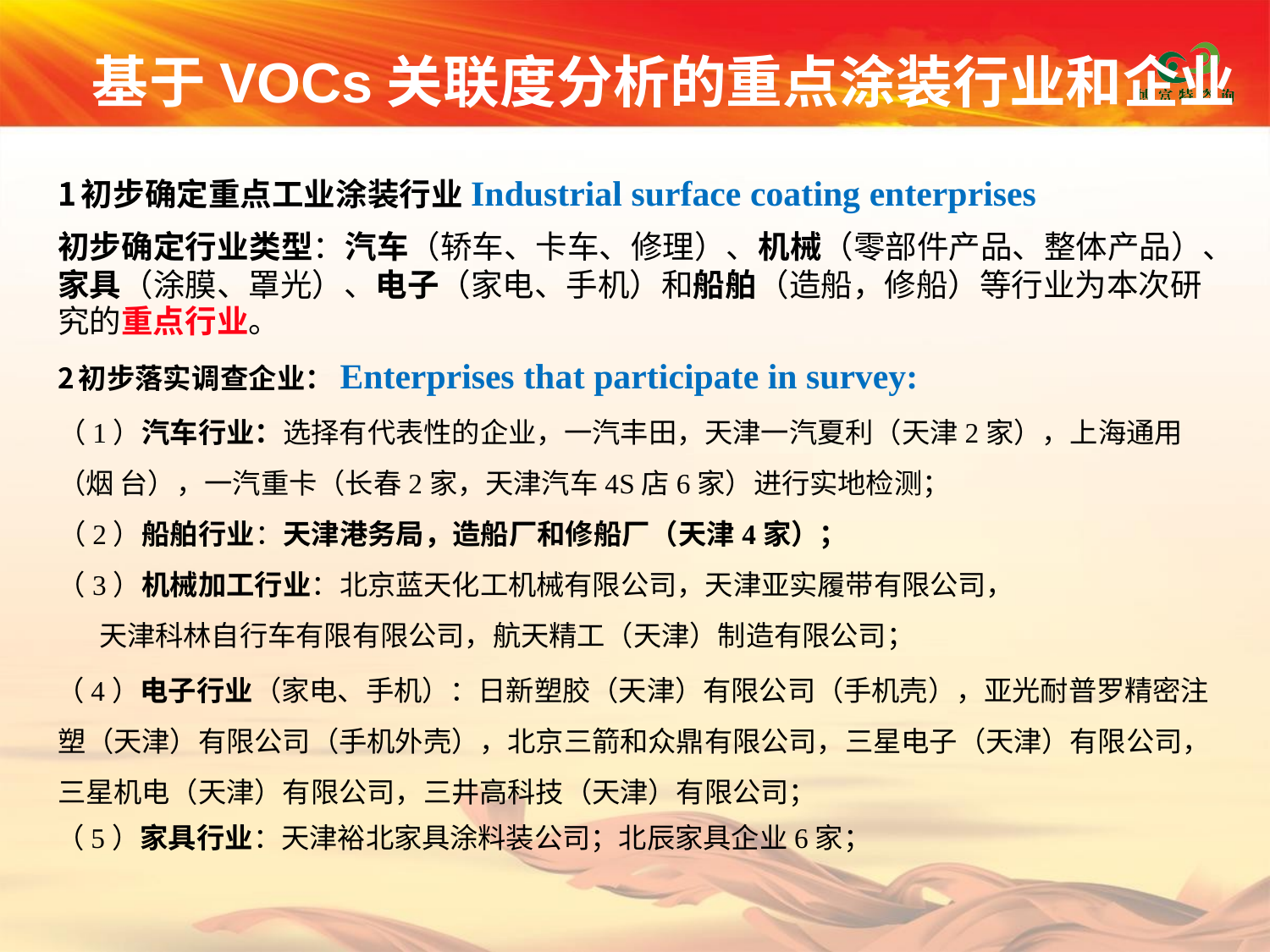

# 基于VOCs关联度分析的重点涂装行业和企业
初步确定重点工业涂装行业Industrial surface coating enterprises
初步确定行业类型：汽车（轿车、卡车、修理）、机械（零部件产品、整体产品）、 家具（涂膜、罩光）、电子（家电、手机）和船舶（造船，修船）等行业为本次研 究的重点行业。
初步落实调查企业：Enterprises that participate in survey:
（1）汽车行业：选择有代表性的企业，一汽丰田，天津一汽夏利（天津2家），上海通用（烟 台），一汽重卡（长春2家，天津汽车4S店6家）进行实地检测；
（2）船舶行业：天津港务局，造船厂和修船厂（天津4家）；
（3）机械加工行业：北京蓝天化工机械有限公司，天津亚实履带有限公司， 天津科林自行车有限有限公司，航天精工（天津）制造有限公司；
（4）电子行业（家电、手机）：日新塑胶（天津）有限公司（手机壳），亚光耐普罗精密注 塑（天津）有限公司（手机外壳），北京三箭和众鼎有限公司，三星电子（天津）有限公司， 三星机电（天津）有限公司，三井高科技（天津）有限公司；
（5）家具行业：天津裕北家具涂料装公司；北辰家具企业6家；